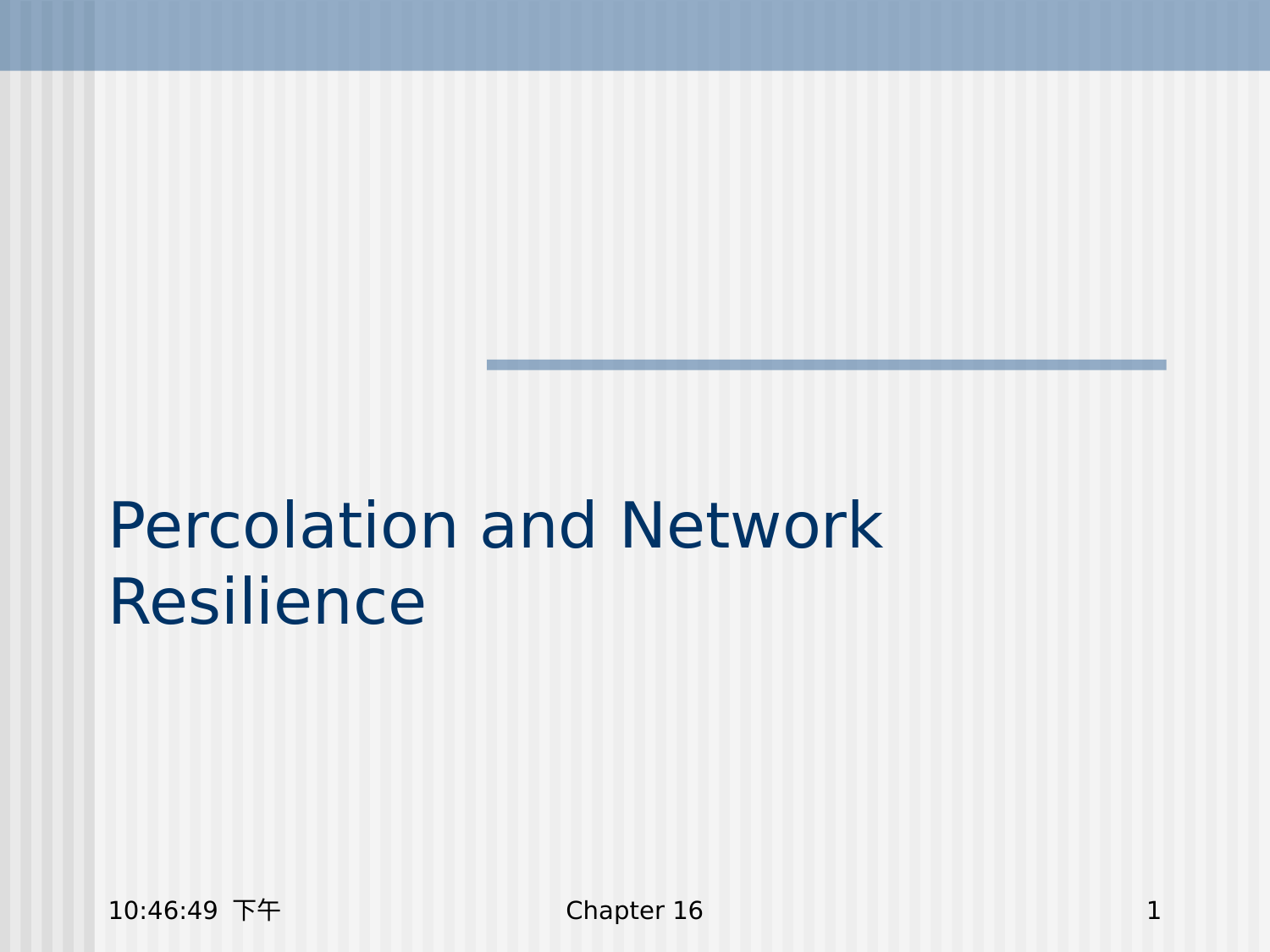

# Percolation and Network Resilience
10:46:49 下午
Chapter 16
1